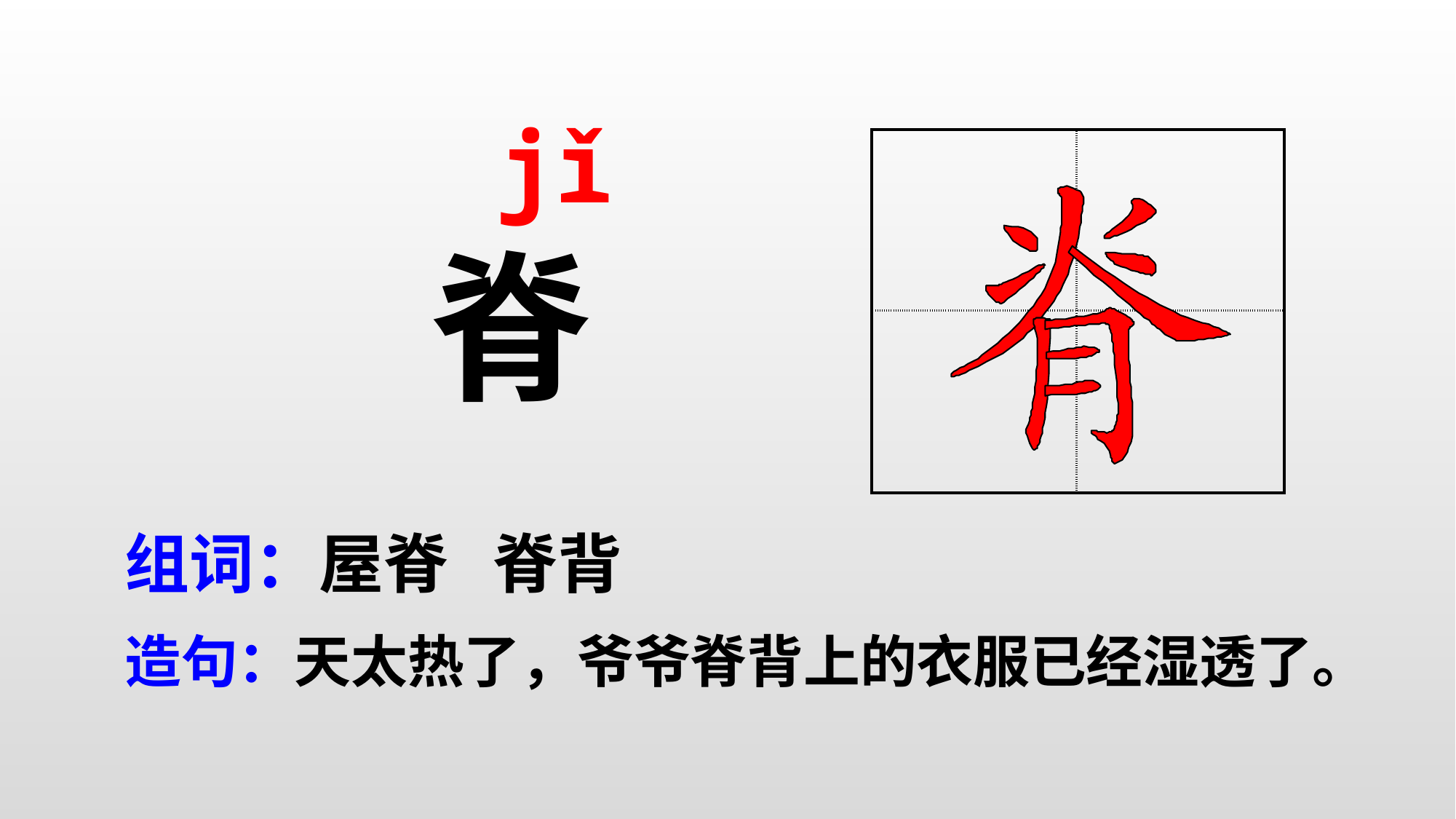

jǐ
|  |  |
| --- | --- |
|  |  |

脊

组词：屋脊   脊背
造句：天太热了，爷爷脊背上的衣服已经湿透了。